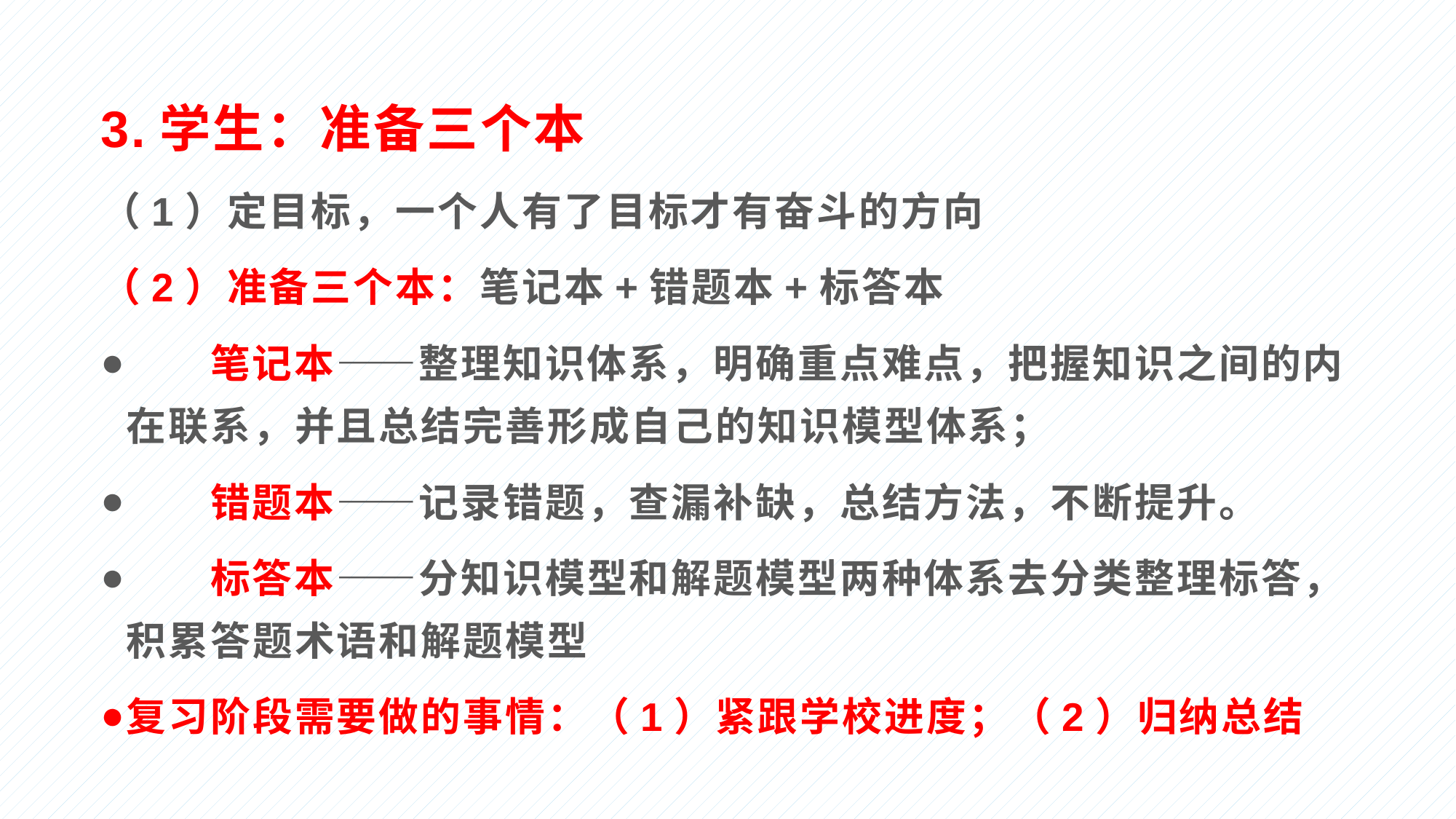

3.学生：准备三个本
（1）定目标，一个人有了目标才有奋斗的方向
（2）准备三个本：笔记本+错题本+标答本
　　笔记本——整理知识体系，明确重点难点，把握知识之间的内在联系，并且总结完善形成自己的知识模型体系；
　　错题本——记录错题，查漏补缺，总结方法，不断提升。
　　标答本——分知识模型和解题模型两种体系去分类整理标答，积累答题术语和解题模型
复习阶段需要做的事情：（1）紧跟学校进度；（2）归纳总结